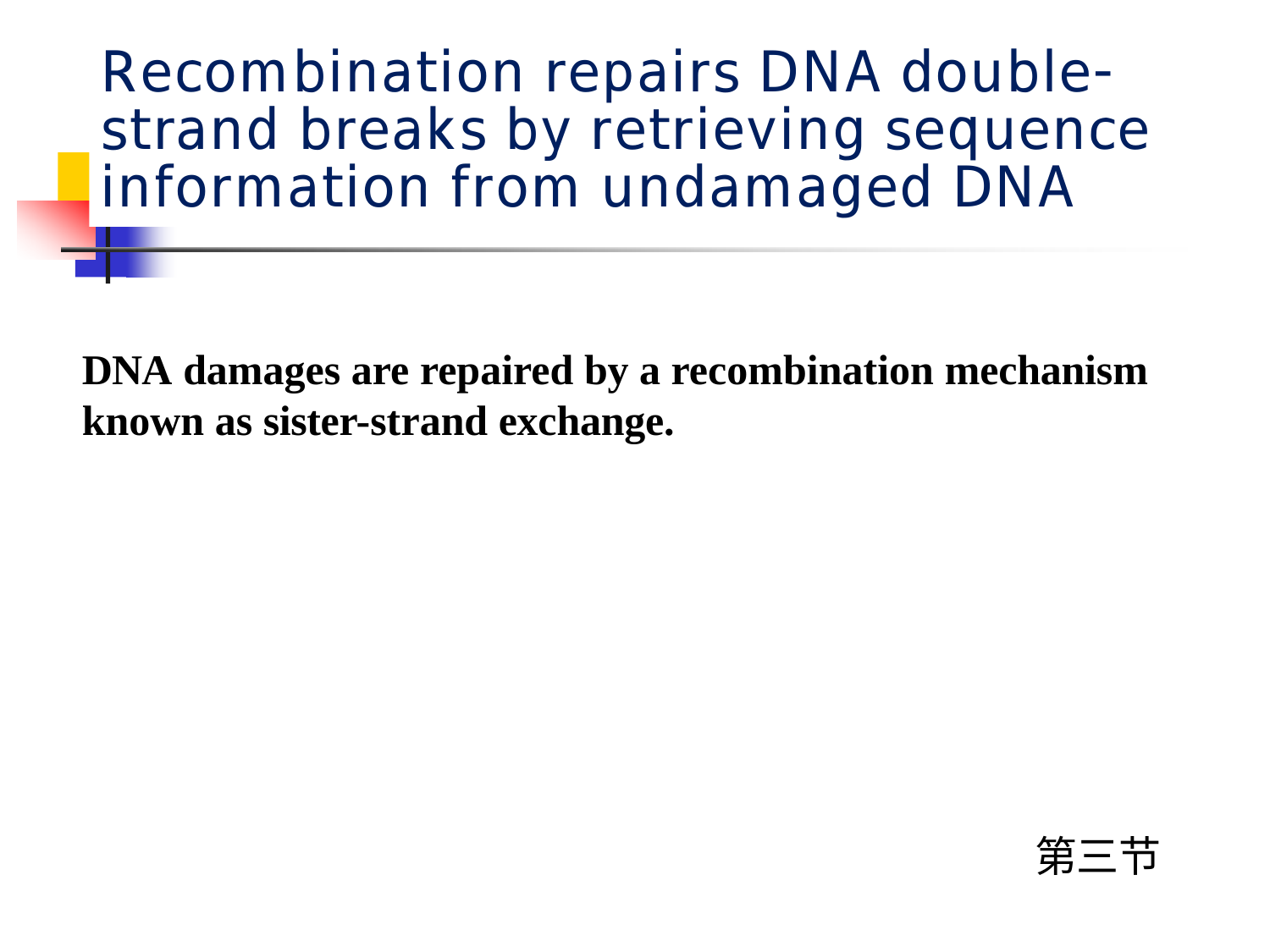

# Recombination repairs DNA double- strand breaks by retrieving sequence information from undamaged DNA

DNA damages are repaired by a recombination mechanism known as sister-strand exchange.
第三节